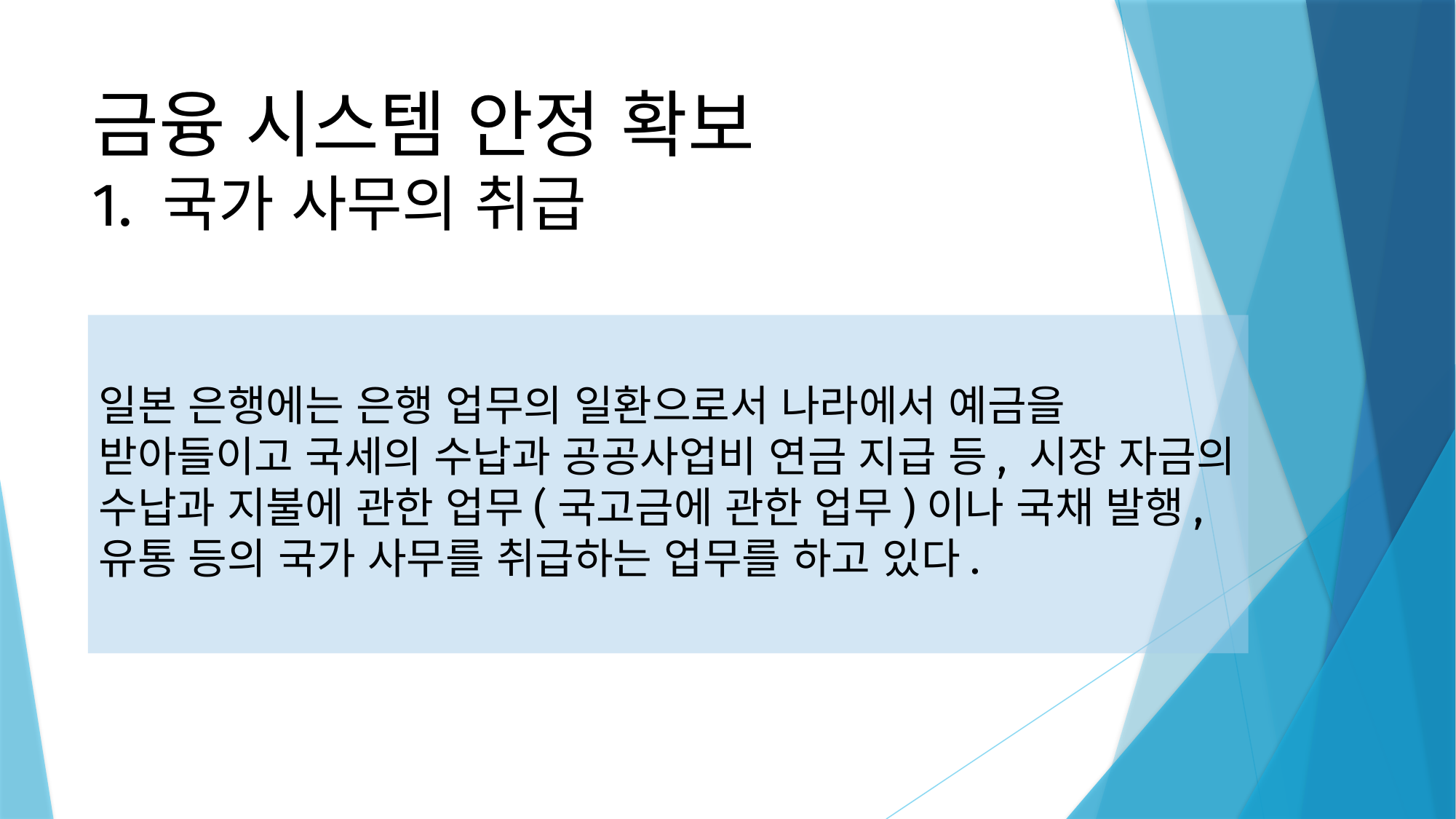

# 금융 시스템 안정 확보 1. 국가 사무의 취급

일본 은행에는 은행 업무의 일환으로서 나라에서 예금을 받아들이고 국세의 수납과 공공사업비 연금 지급 등, 시장 자금의 수납과 지불에 관한 업무(국고금에 관한 업무)이나 국채 발행, 유통 등의 국가 사무를 취급하는 업무를 하고 있다.